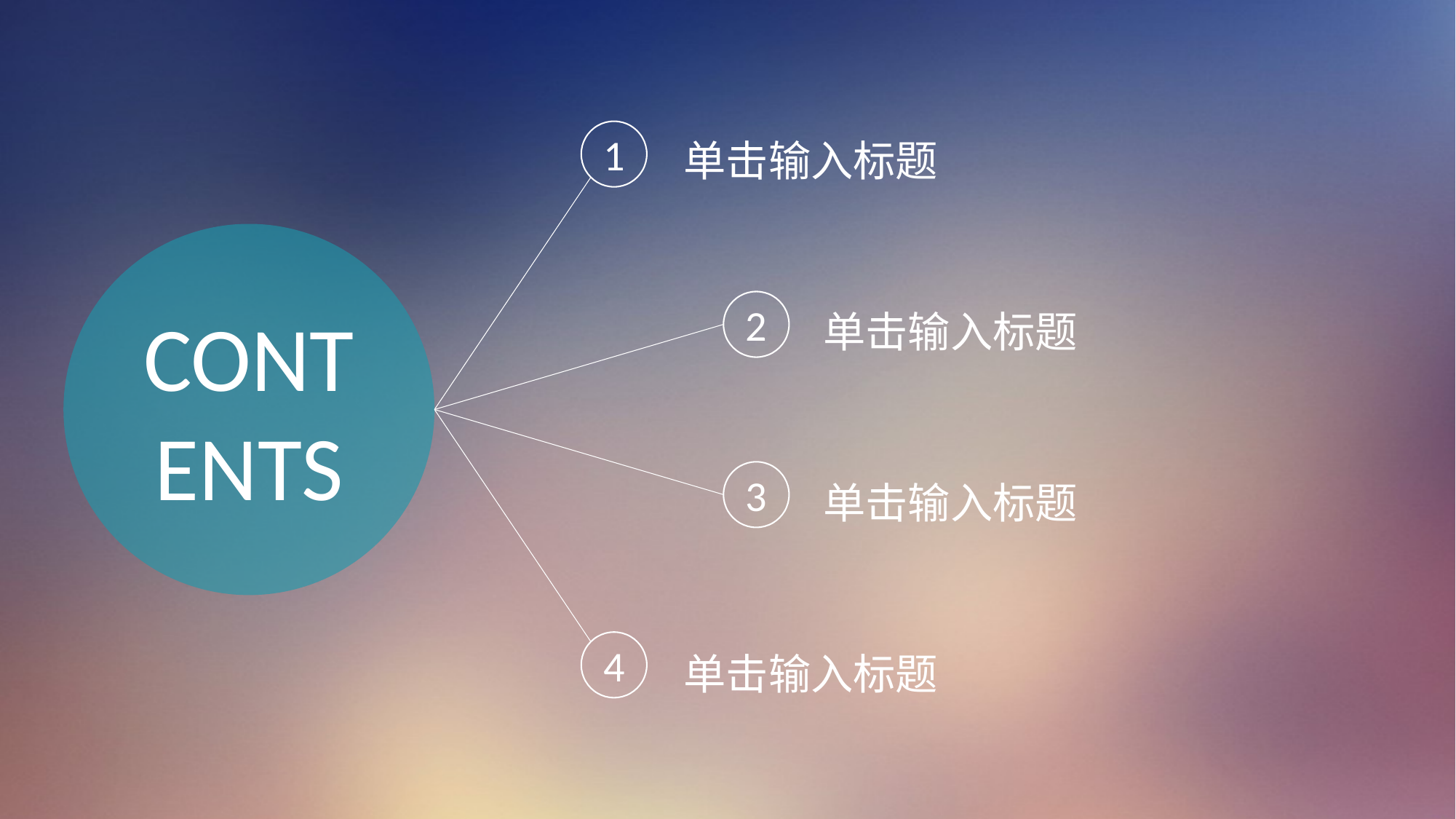

1
单击输入标题
CONTENTS
2
单击输入标题
3
单击输入标题
4
单击输入标题